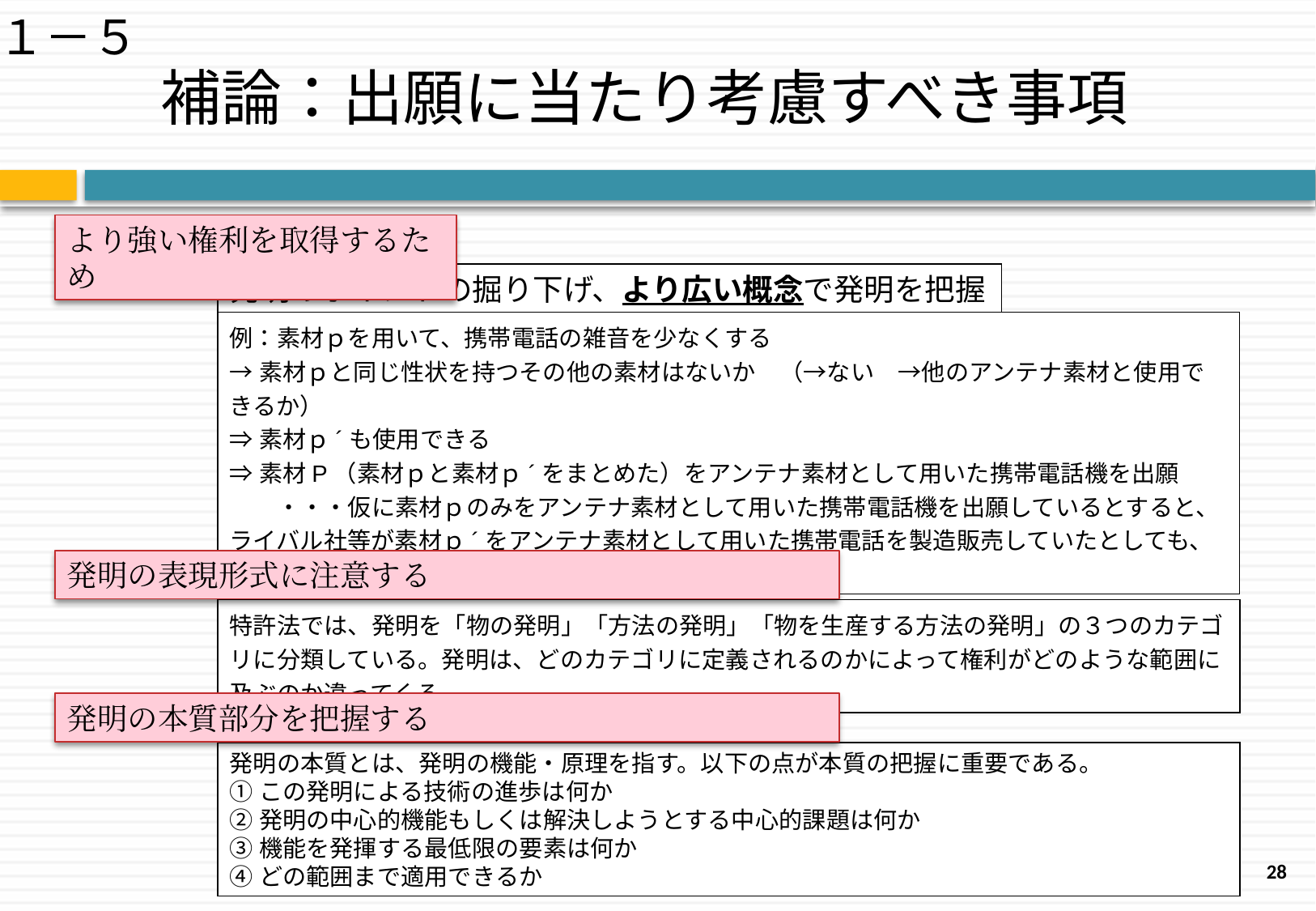

１－５
# 補論：出願に当たり考慮すべき事項
より強い権利を取得するため
発明のポイントの掘り下げ、より広い概念で発明を把握する
例：素材ｐを用いて、携帯電話の雑音を少なくする
→素材ｐと同じ性状を持つその他の素材はないか　（→ない　→他のアンテナ素材と使用できるか）
⇒素材ｐ´も使用できる
⇒素材P（素材ｐと素材ｐ´をまとめた）をアンテナ素材として用いた携帯電話機を出願
　　・・・仮に素材ｐのみをアンテナ素材として用いた携帯電話機を出願しているとすると、ライバル社等が素材ｐ´をアンテナ素材として用いた携帯電話を製造販売していたとしても、権利主張ができない。
発明の表現形式に注意する
特許法では、発明を「物の発明」「方法の発明」「物を生産する方法の発明」の３つのカテゴリに分類している。発明は、どのカテゴリに定義されるのかによって権利がどのような範囲に及ぶのか違ってくる。
発明の本質部分を把握する
発明の本質とは、発明の機能・原理を指す。以下の点が本質の把握に重要である。
①この発明による技術の進歩は何か
②発明の中心的機能もしくは解決しようとする中心的課題は何か
③機能を発揮する最低限の要素は何か
④どの範囲まで適用できるか
28